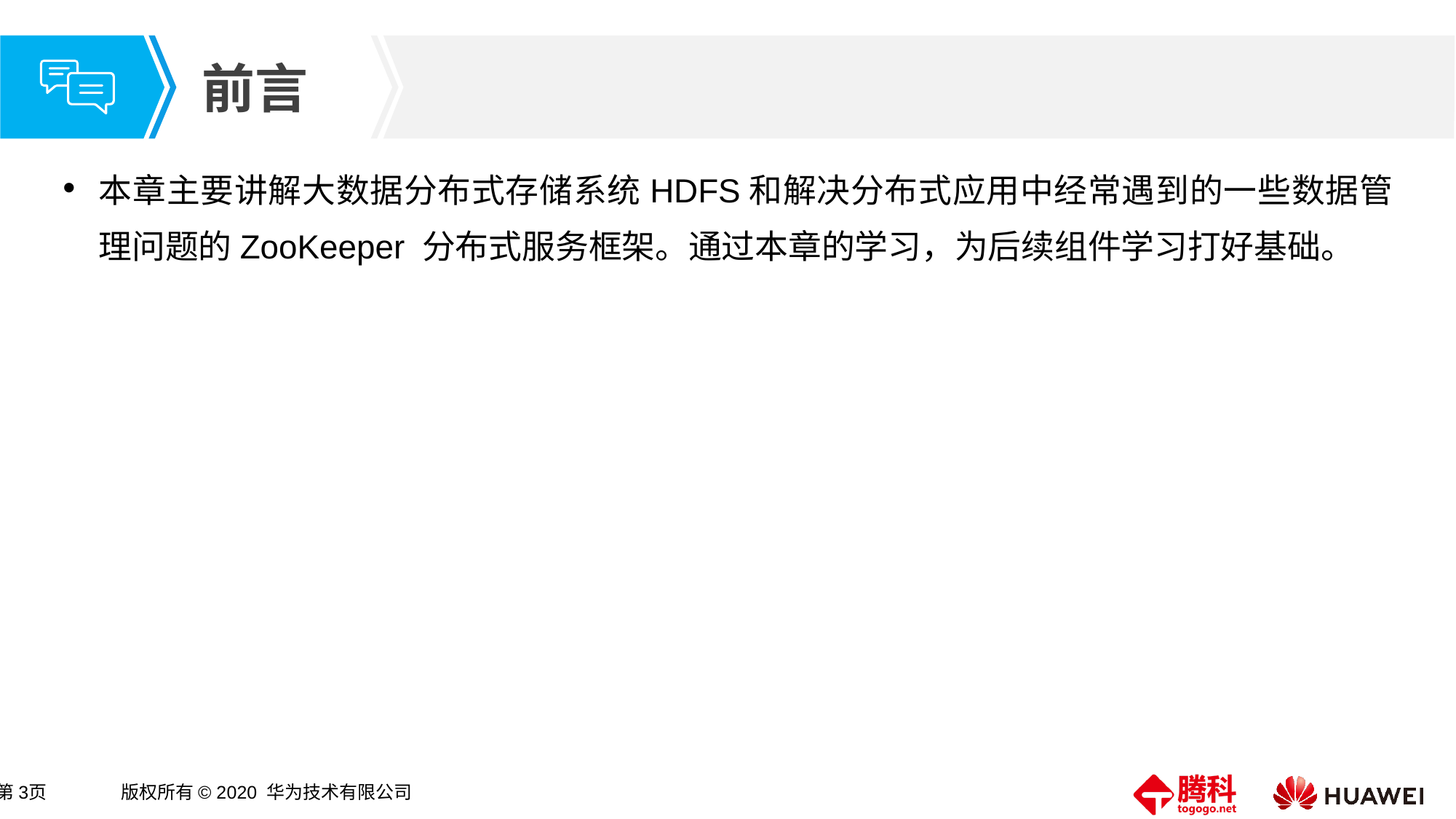

本章主要讲解大数据分布式存储系统HDFS和解决分布式应用中经常遇到的一些数据管理问题的ZooKeeper 分布式服务框架。通过本章的学习，为后续组件学习打好基础。